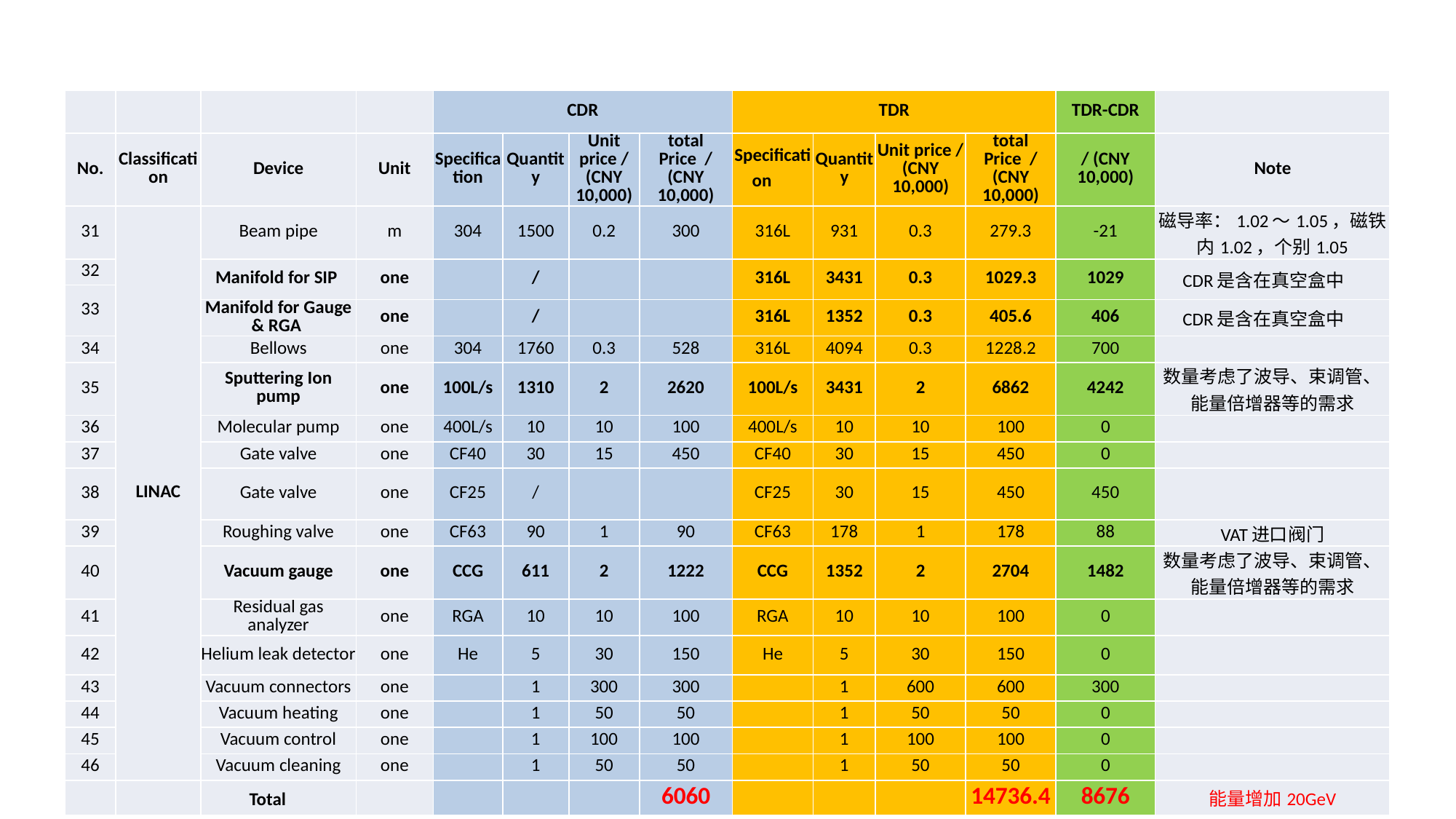

|  |  |  |  | CDR |  |  |  | TDR |  |  |  | TDR-CDR |  |
| --- | --- | --- | --- | --- | --- | --- | --- | --- | --- | --- | --- | --- | --- |
| No. | Classification | Device | Unit | Specification | Quantity | Unit price / (CNY 10,000) | total Price / (CNY 10,000) | Specification | Quantity | Unit price / (CNY 10,000) | total Price / (CNY 10,000) | / (CNY 10,000) | Note |
| 31 | LINAC | Beam pipe | m | 304 | 1500 | 0.2 | 300 | 316L | 931 | 0.3 | 279.3 | -21 | 磁导率：1.02～1.05，磁铁内1.02，个别1.05 |
| 32 |  | Manifold for SIP | one |  | / |  |  | 316L | 3431 | 0.3 | 1029.3 | 1029 | CDR是含在真空盒中 |
| 33 |  | Manifold for Gauge & RGA | one |  | / |  |  | 316L | 1352 | 0.3 | 405.6 | 406 | CDR是含在真空盒中 |
|  |  | Manifold for Gauge & RGA | one |  | / |  |  | 316L | 1352 | 0.3 | 405.6 | 406 | CDR是含在真空盒中 |
| 34 |  | Bellows | one | 304 | 1760 | 0.3 | 528 | 316L | 4094 | 0.3 | 1228.2 | 700 |  |
| 35 |  | Sputtering Ion pump | one | 100L/s | 1310 | 2 | 2620 | 100L/s | 3431 | 2 | 6862 | 4242 | 数量考虑了波导、束调管、能量倍增器等的需求 |
| 36 |  | Molecular pump | one | 400L/s | 10 | 10 | 100 | 400L/s | 10 | 10 | 100 | 0 |  |
| 37 |  | Gate valve | one | CF40 | 30 | 15 | 450 | CF40 | 30 | 15 | 450 | 0 |  |
| 38 |  | Gate valve | one | CF25 | / |  |  | CF25 | 30 | 15 | 450 | 450 |  |
| 39 |  | Roughing valve | one | CF63 | 90 | 1 | 90 | CF63 | 178 | 1 | 178 | 88 | VAT进口阀门 |
| 40 |  | Vacuum gauge | one | CCG | 611 | 2 | 1222 | CCG | 1352 | 2 | 2704 | 1482 | 数量考虑了波导、束调管、能量倍增器等的需求 |
| 41 |  | Residual gas analyzer | one | RGA | 10 | 10 | 100 | RGA | 10 | 10 | 100 | 0 |  |
| 42 |  | Helium leak detector | one | He | 5 | 30 | 150 | He | 5 | 30 | 150 | 0 |  |
| 43 |  | Vacuum connectors | one |  | 1 | 300 | 300 |  | 1 | 600 | 600 | 300 |  |
| 44 |  | Vacuum heating | one |  | 1 | 50 | 50 |  | 1 | 50 | 50 | 0 |  |
| 45 |  | Vacuum control | one |  | 1 | 100 | 100 |  | 1 | 100 | 100 | 0 |  |
| 46 |  | Vacuum cleaning | one |  | 1 | 50 | 50 |  | 1 | 50 | 50 | 0 |  |
|  |  | Total |  |  |  |  | 6060 |  |  |  | 14736.4 | 8676 | 能量增加20GeV |
22
CEPC Accelerator TDR Cost Review